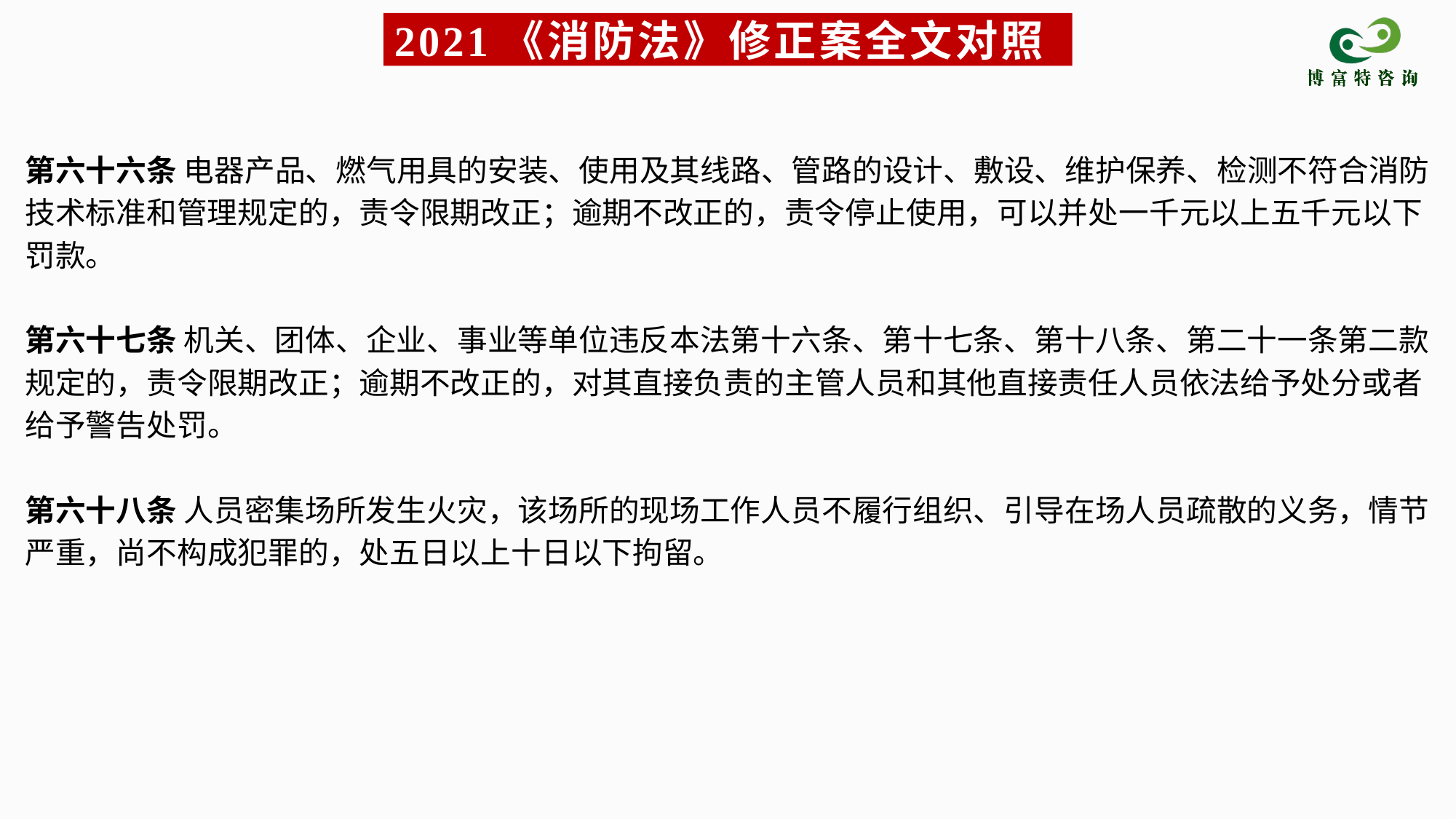

# 2021《消防法》修正案全文对照

第六十六条 电器产品、燃气用具的安装、使用及其线路、管路的设计、敷设、维护保养、检测不符合消防技术标准和管理规定的，责令限期改正；逾期不改正的，责令停止使用，可以并处一千元以上五千元以下罚款。

第六十七条 机关、团体、企业、事业等单位违反本法第十六条、第十七条、第十八条、第二十一条第二款规定的，责令限期改正；逾期不改正的，对其直接负责的主管人员和其他直接责任人员依法给予处分或者给予警告处罚。

第六十八条 人员密集场所发生火灾，该场所的现场工作人员不履行组织、引导在场人员疏散的义务，情节严重，尚不构成犯罪的，处五日以上十日以下拘留。